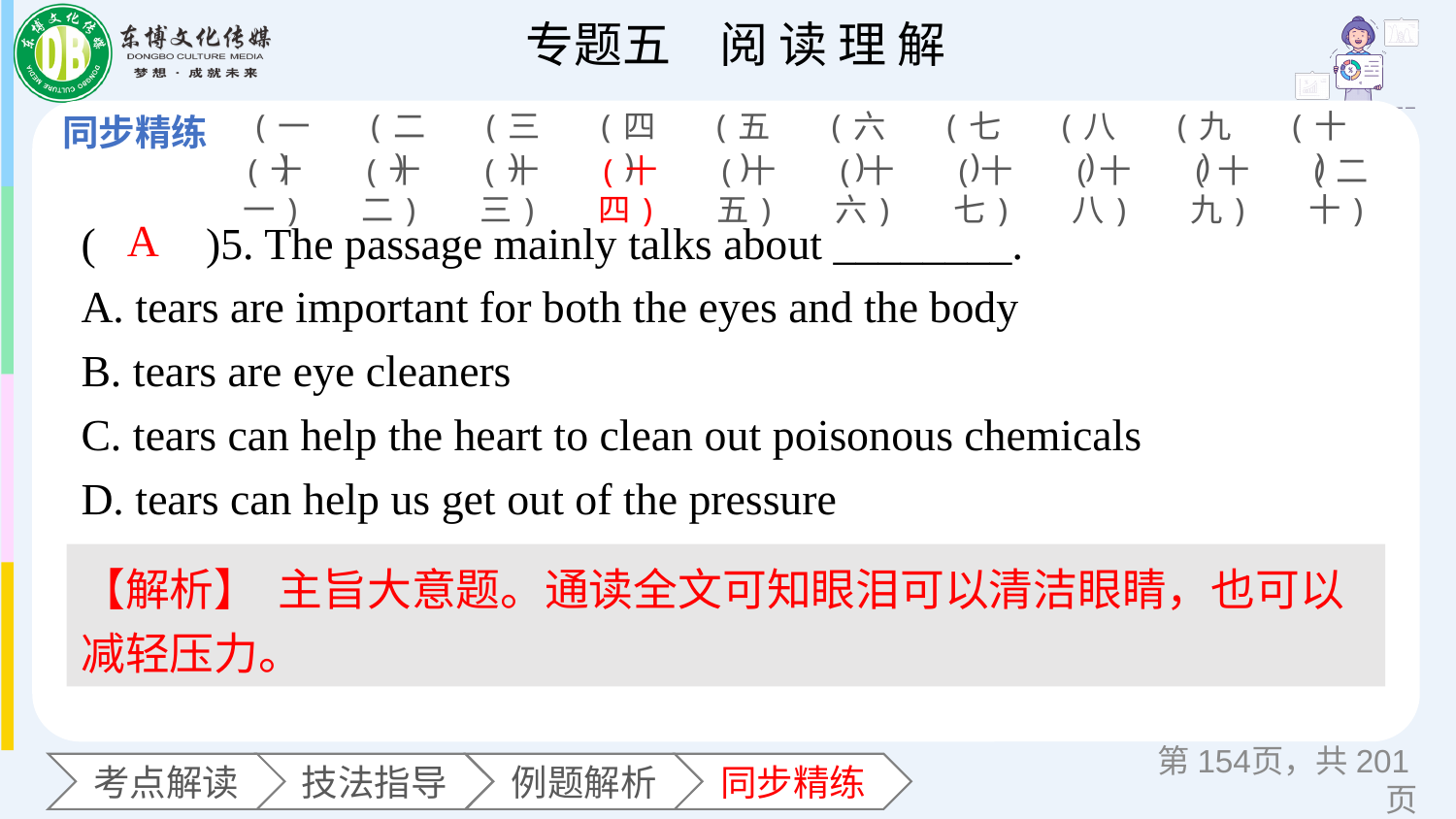

(一)
(二)
(三)
(四)
(五)
(六)
(七)
(八)
(九)
(十)
(十一)
(十二)
(十三)
(十四)
(十五)
(十六)
(十七)
(十八)
(十九)
(二十)
(　　)5. The passage mainly talks about ________.
A. tears are important for both the eyes and the body
B. tears are eye cleaners
C. tears can help the heart to clean out poisonous chemicals
D. tears can help us get out of the pressure
A
【解析】  主旨大意题。通读全文可知眼泪可以清洁眼睛，也可以减轻压力。
第154页，共201页